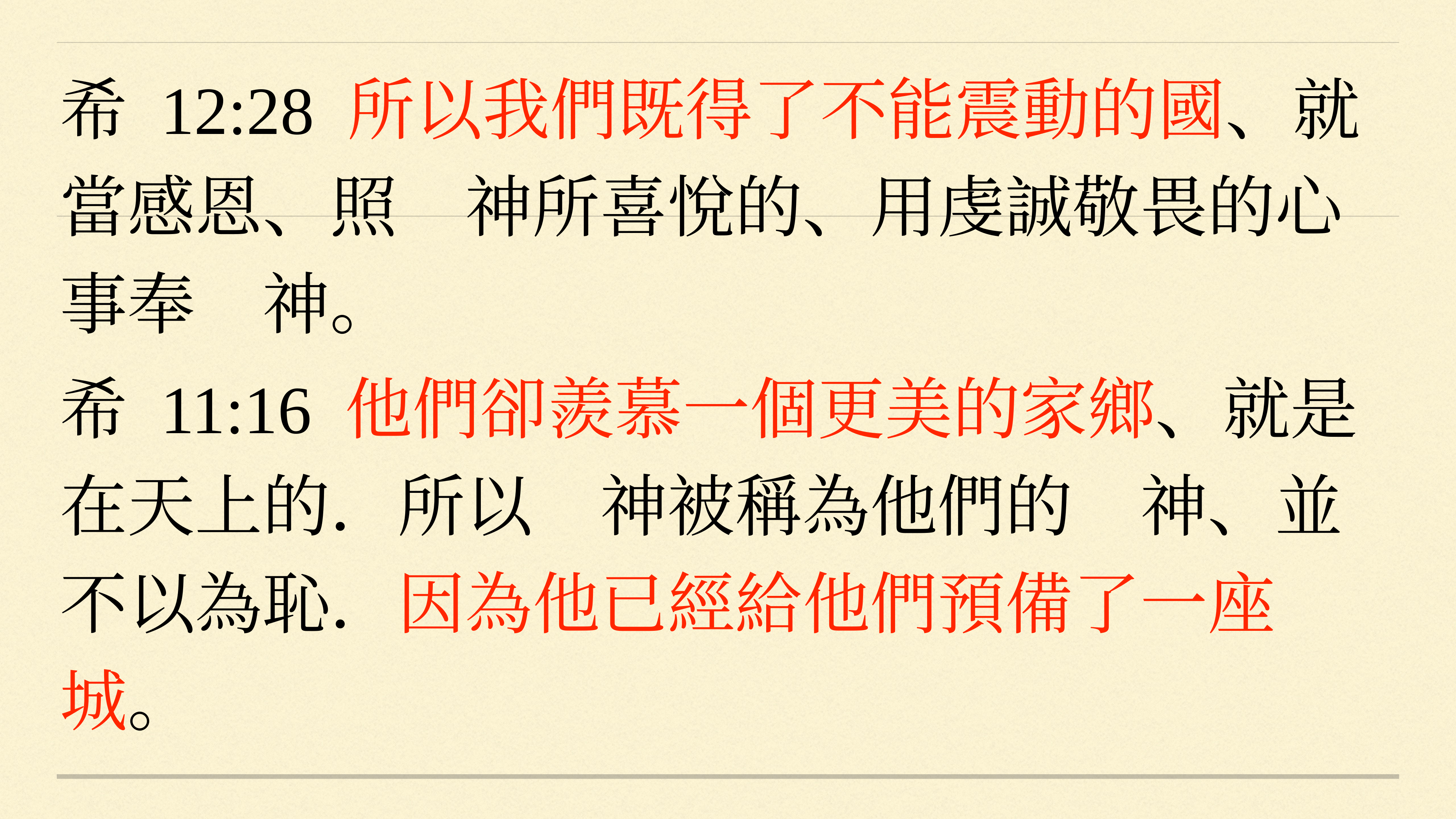

希 12:28 所以我們既得了不能震動的國、就當感恩、照　神所喜悅的、用虔誠敬畏的心事奉　神。

希 11:16 他們卻羨慕一個更美的家鄉、就是在天上的．所以　神被稱為他們的　神、並不以為恥．因為他已經給他們預備了一座城。
#